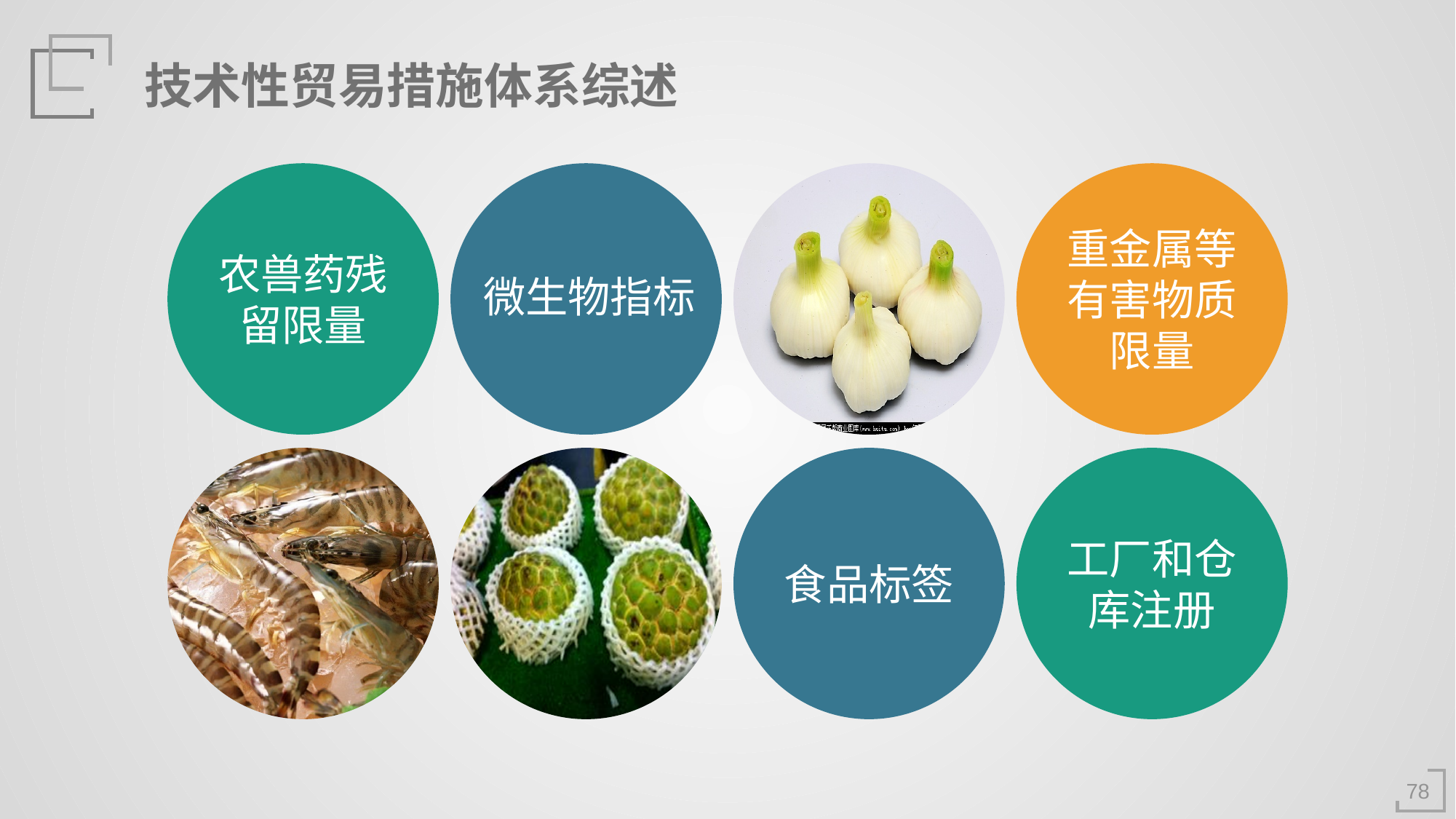

技术性贸易措施体系综述
农兽药残留限量

重金属等有害物质限量
微生物指标

食品标签
工厂和仓库注册